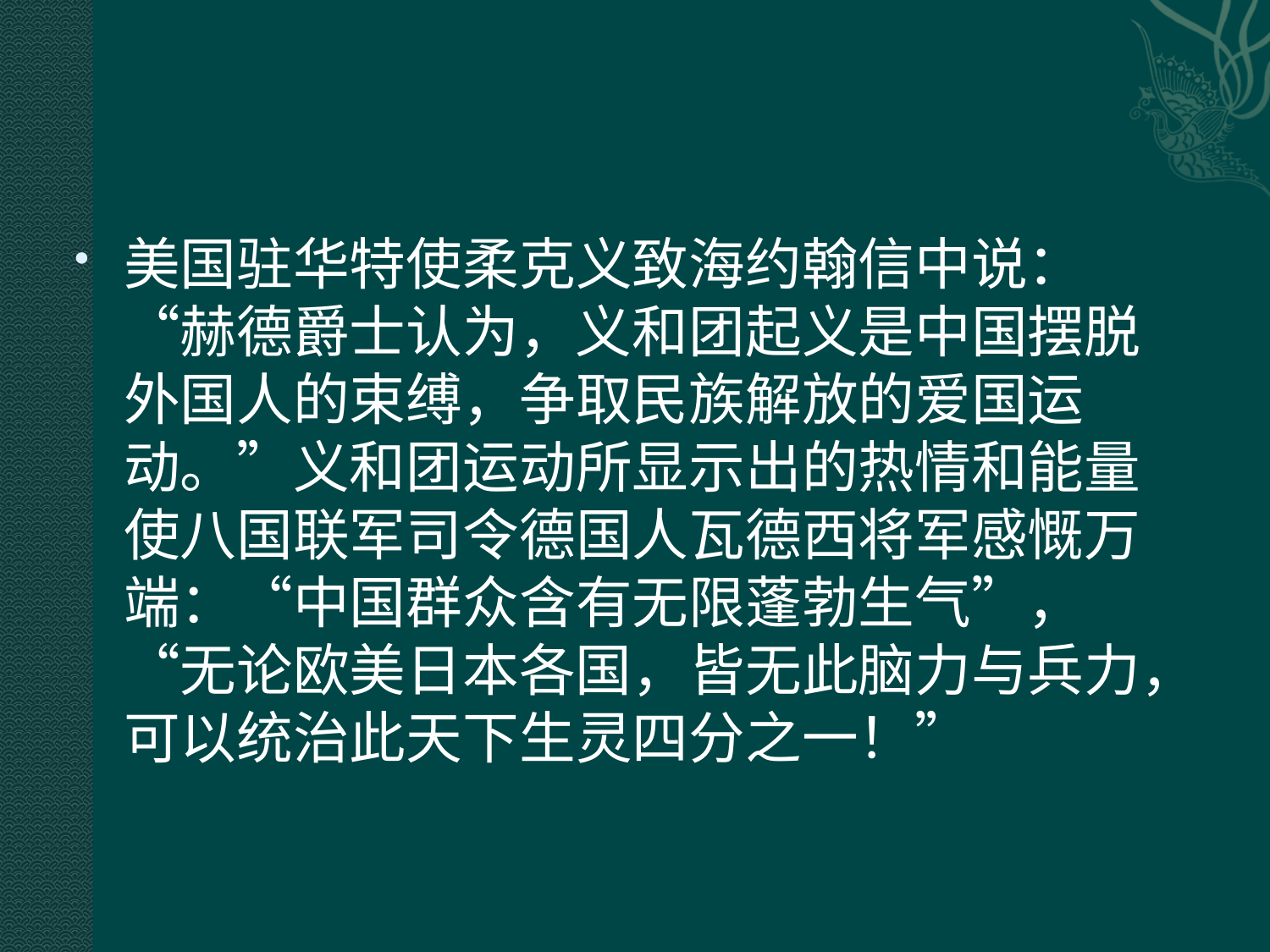

#
美国驻华特使柔克义致海约翰信中说：“赫德爵士认为，义和团起义是中国摆脱外国人的束缚，争取民族解放的爱国运动。”义和团运动所显示出的热情和能量使八国联军司令德国人瓦德西将军感慨万端：“中国群众含有无限蓬勃生气”，“无论欧美日本各国，皆无此脑力与兵力，可以统治此天下生灵四分之一！”